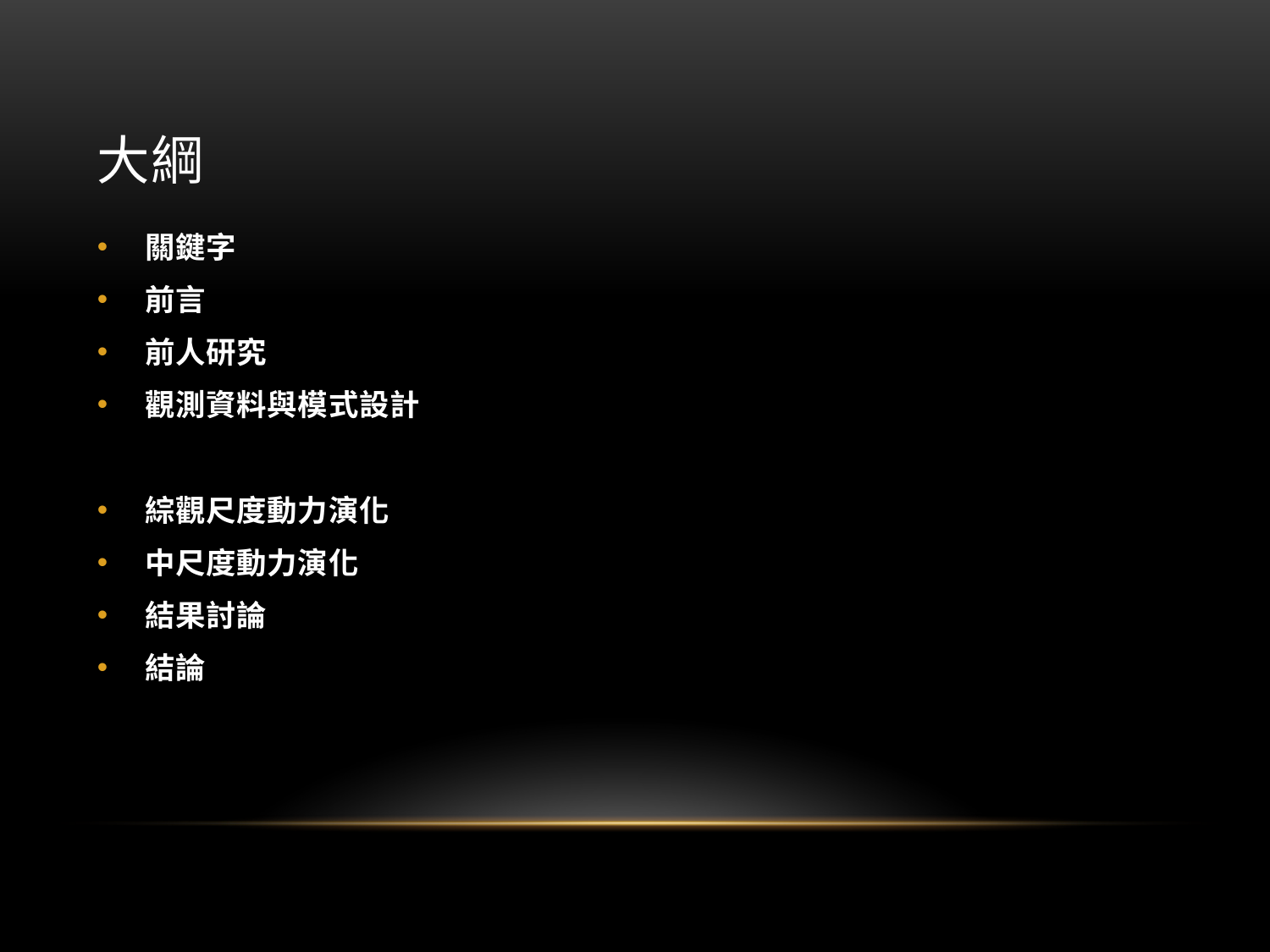

# 大綱
關鍵字
前言
前人研究
觀測資料與模式設計

綜觀尺度動力演化
中尺度動力演化
結果討論
結論